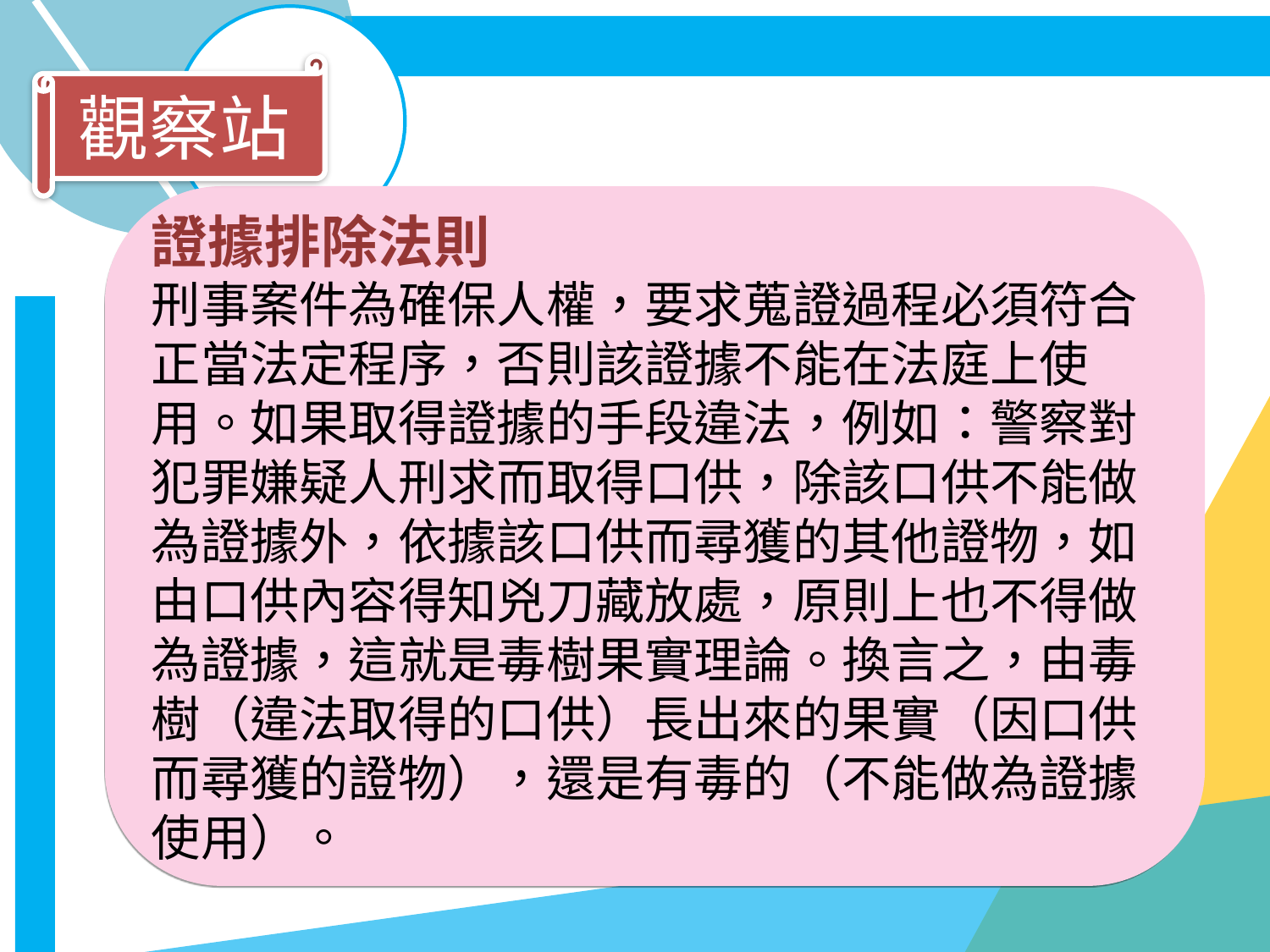

觀察站
證據排除法則
刑事案件為確保人權，要求蒐證過程必須符合正當法定程序，否則該證據不能在法庭上使用。如果取得證據的手段違法，例如：警察對犯罪嫌疑人刑求而取得口供，除該口供不能做為證據外，依據該口供而尋獲的其他證物，如由口供內容得知兇刀藏放處，原則上也不得做為證據，這就是毒樹果實理論。換言之，由毒樹（違法取得的口供）長出來的果實（因口供而尋獲的證物），還是有毒的（不能做為證據使用）。